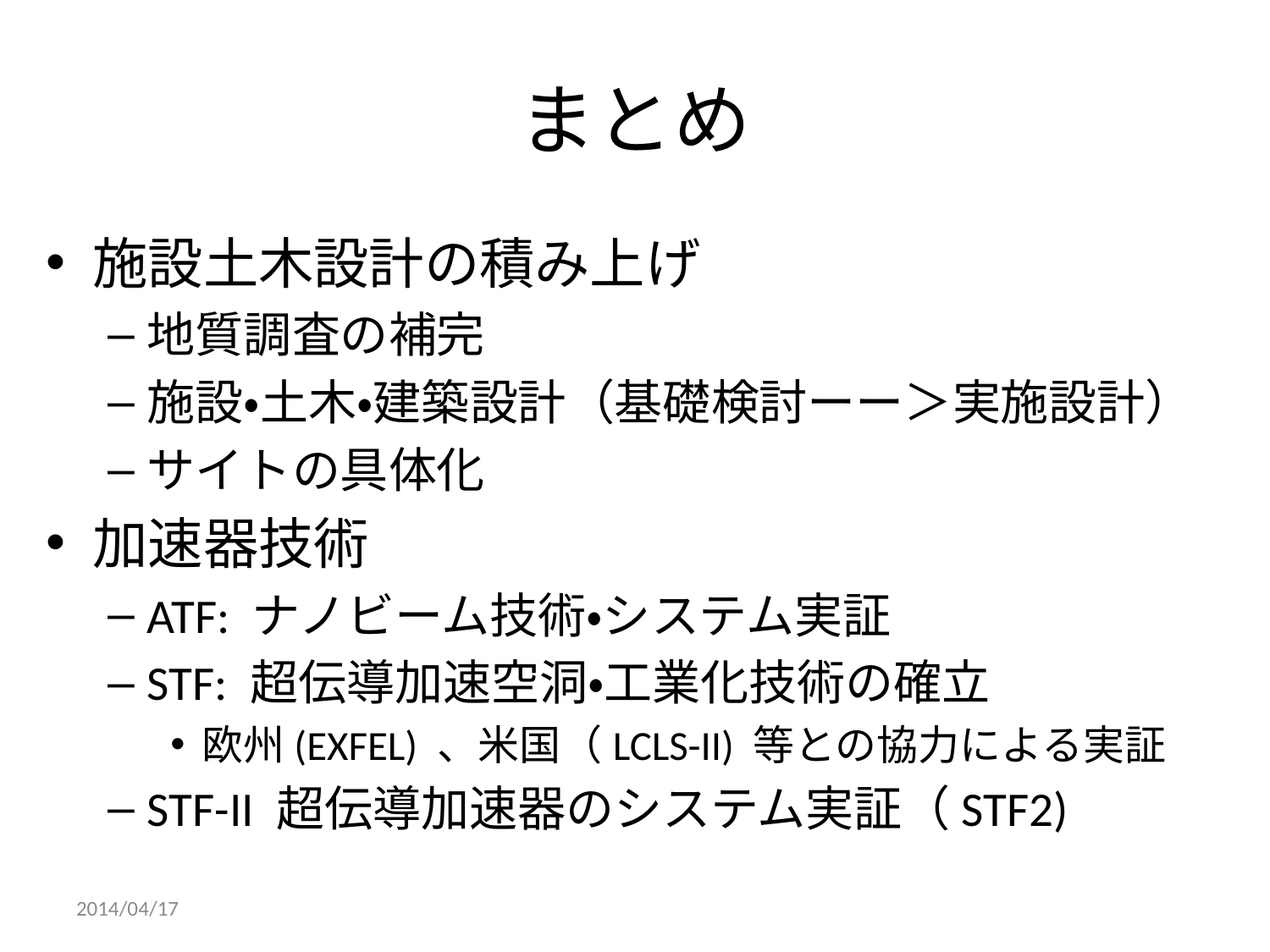

# まとめ
施設土木設計の積み上げ
地質調査の補完
施設・土木・建築設計（基礎検討ーー＞実施設計）
サイトの具体化
加速器技術
ATF: ナノビーム技術・システム実証
STF: 超伝導加速空洞・工業化技術の確立
欧州(EXFEL) 、米国（LCLS-II) 等との協力による実証
STF-II 超伝導加速器のシステム実証（STF2)
2014/04/17